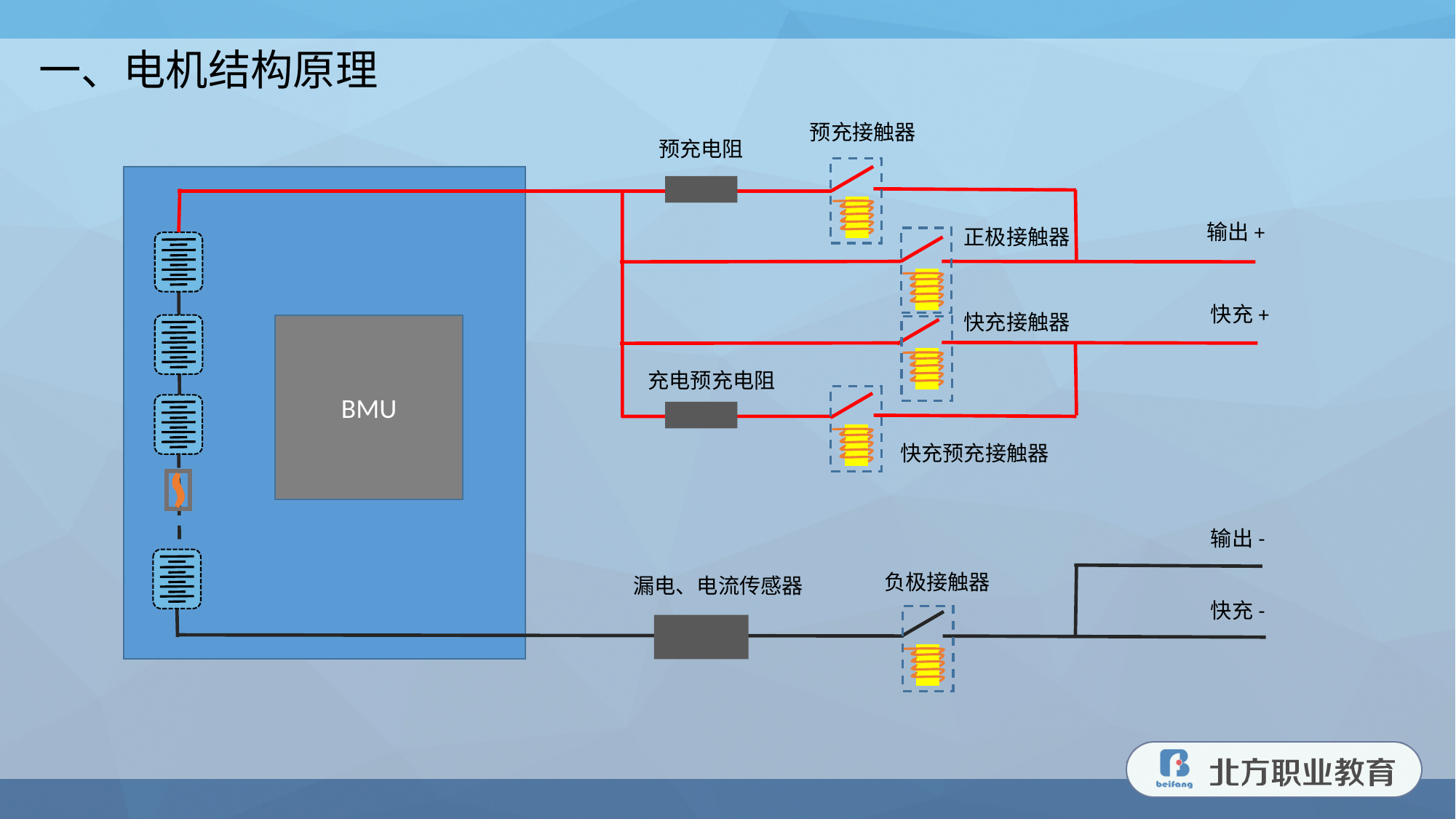

一、电机结构原理
预充接触器
预充电阻

输出+
正极接触器

快充+
快充接触器

BMU

充电预充电阻

快充预充接触器

输出-

负极接触器
漏电、电流传感器
快充-